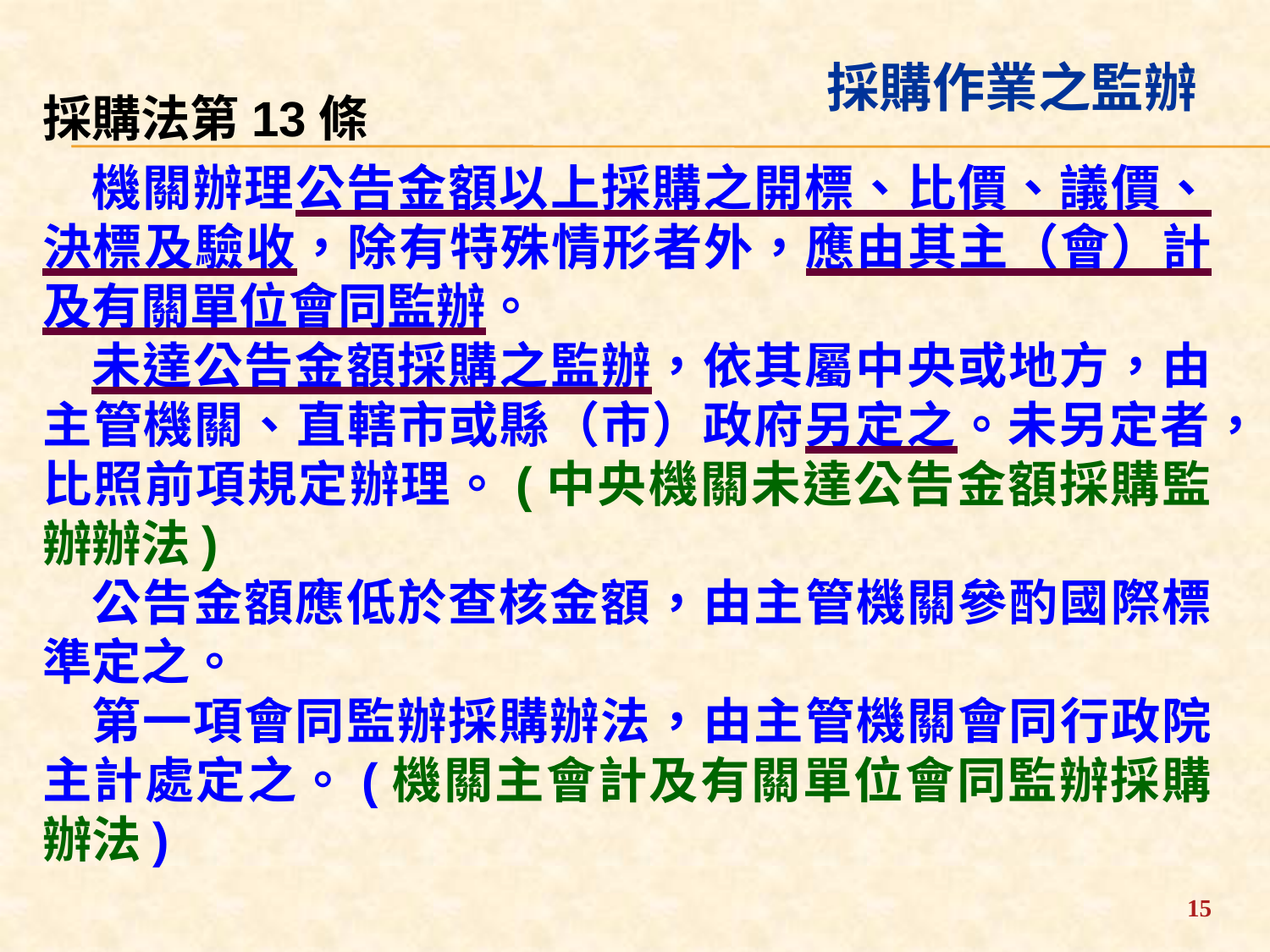

採購作業之監辦
採購法第13條
機關辦理公告金額以上採購之開標、比價、議價、決標及驗收，除有特殊情形者外，應由其主（會）計及有關單位會同監辦。
未達公告金額採購之監辦，依其屬中央或地方，由主管機關、直轄市或縣（市）政府另定之。未另定者，比照前項規定辦理。(中央機關未達公告金額採購監辦辦法)
公告金額應低於查核金額，由主管機關參酌國際標準定之。
第一項會同監辦採購辦法，由主管機關會同行政院主計處定之。(機關主會計及有關單位會同監辦採購辦法)

15